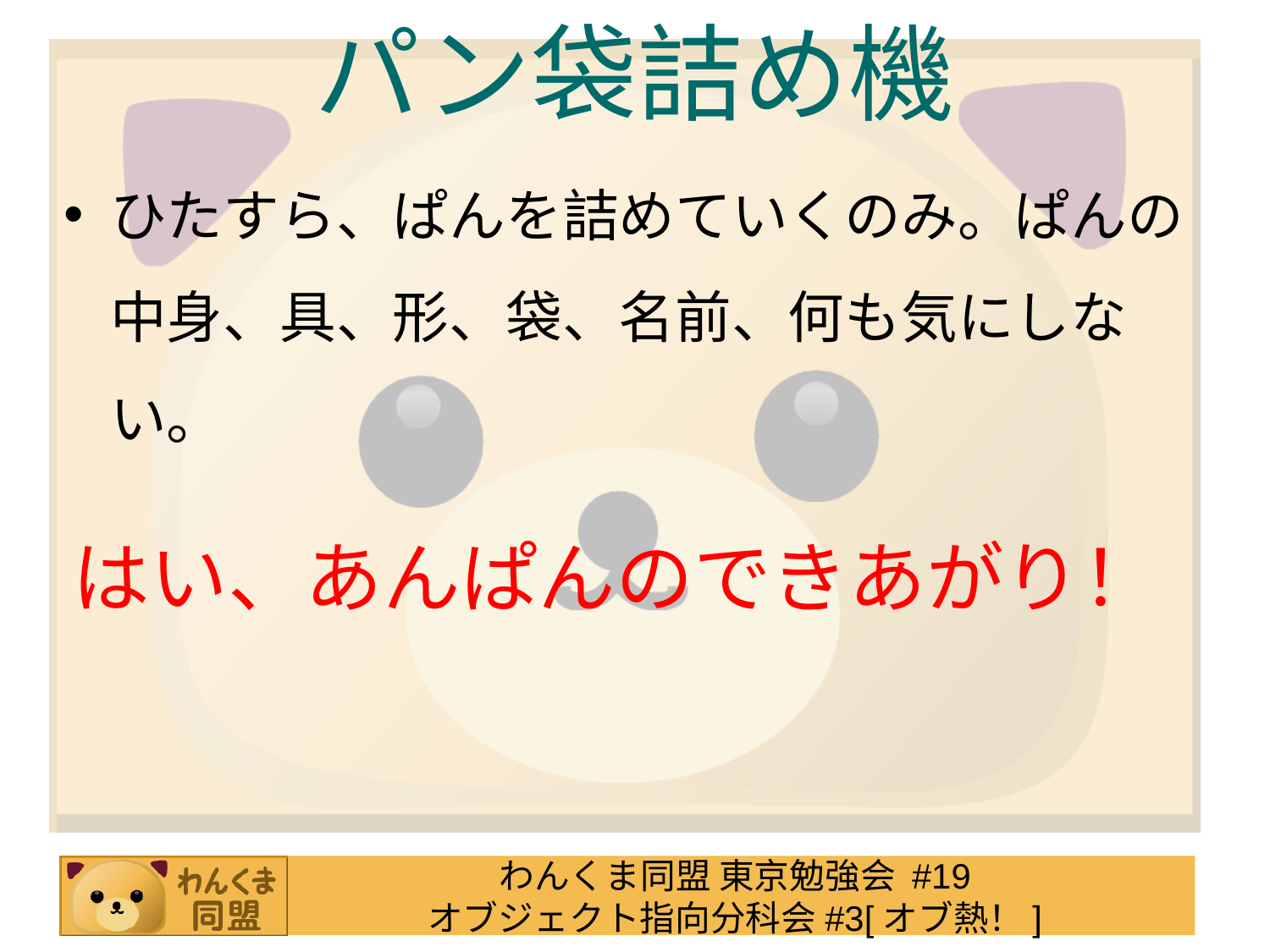

# パン袋詰め機
ひたすら、ぱんを詰めていくのみ。ぱんの中身、具、形、袋、名前、何も気にしない。
はい、あんぱんのできあがり！